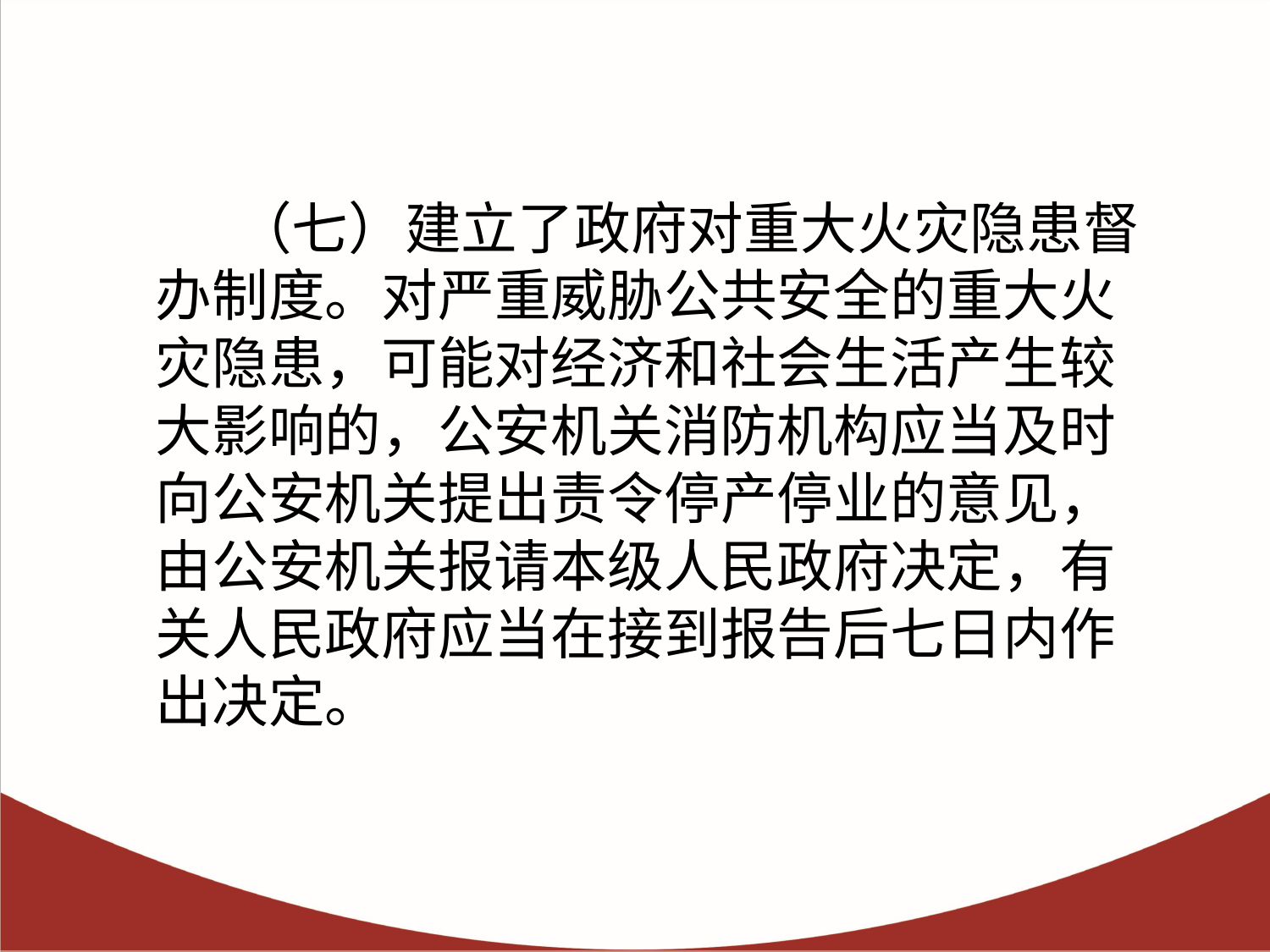

（七）建立了政府对重大火灾隐患督办制度。对严重威胁公共安全的重大火灾隐患，可能对经济和社会生活产生较大影响的，公安机关消防机构应当及时向公安机关提出责令停产停业的意见，由公安机关报请本级人民政府决定，有关人民政府应当在接到报告后七日内作出决定。